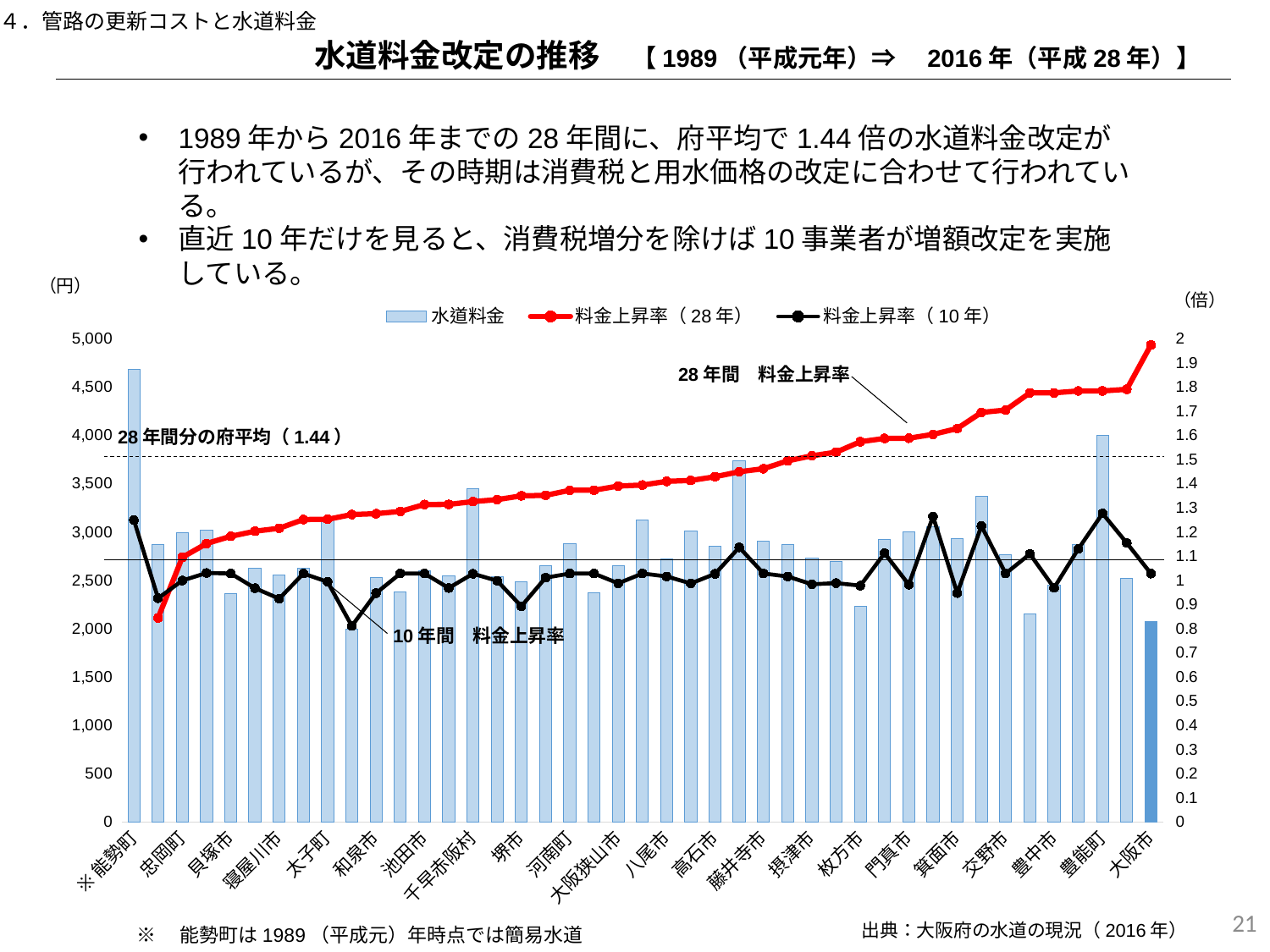

４．管路の更新コストと水道料金
水道料金改定の推移　【1989（平成元年）⇒　2016年（平成28年）】
1989年から2016年までの28年間に、府平均で1.44倍の水道料金改定が行われているが、その時期は消費税と用水価格の改定に合わせて行われている。
直近10年だけを見ると、消費税増分を除けば10事業者が増額改定を実施している。
（円）

### Chart

| Category | 水道料金 | 料金上昇率（28年） | 料金上昇率（10年） |
|---|---|---|---|
| ※能勢町 | 4682.0 | None | 1.2495329 |
| 島本町 | 2872.0 | 0.8447058823529412 | 0.9264516129032258 |
| 忠岡町 | 2991.0 | 1.0956043956043957 | 0.9996657754010695 |
| 田尻町 | 3020.0 | 1.1526717557251909 | 1.030716723549488 |
| 貝塚市 | 2365.0 | 1.1825 | 1.0287081339712918 |
| 岸和田市 | 2624.0 | 1.2036697247706423 | 0.9682656826568266 |
| 寝屋川市 | 2553.0 | 1.2157142857142857 | 0.9243301955104997 |
| 柏原市 | 2629.0 | 1.2519047619047619 | 1.0285602503912363 |
| 太子町 | 3132.0 | 1.2528 | 0.9942857142857143 |
| 茨木市 | 1998.0 | 1.2726114649681528 | 0.8115353371242892 |
| 和泉市 | 2527.0 | 1.2762626262626262 | 0.94750656167979 |
| 富田林市 | 2378.0 | 1.2854054054054054 | 1.028546712802768 |
| 池田市 | 2602.0 | 1.314141414141414 | 1.0284584980237155 |
| 東大阪市 | 2550.0 | 1.3144329896907216 | 0.9688449848024316 |
| 千早赤阪村 | 3448.0 | 1.3261538461538462 | 1.027719821162444 |
| 大東市 | 2535.0 | 1.3342105263157895 | 0.9988179669030733 |
| 堺市 | 2484.0 | 1.35 | 0.892882818116463 |
| 熊取町 | 2650.0 | 1.3520408163265305 | 1.0114503816793894 |
| 河南町 | 2883.0 | 1.3728571428571428 | 1.0285408490902603 |
| 高槻市 | 2376.0 | 1.3734104046242774 | 1.0285714285714285 |
| 大阪狭山市 | 2656.0 | 1.3905759162303666 | 0.9880952380952381 |
| 阪南市 | 3124.0 | 1.394642857142857 | 1.0286466908133025 |
| 八尾市 | 2721.0 | 1.4098445595854923 | 1.0164363093014568 |
| 松原市 | 3011.0 | 1.4136150234741784 | 0.9875368973433912 |
| 高石市 | 2858.0 | 1.429 | 1.0273184759166067 |
| 岬町 | 3740.0 | 1.449612403100775 | 1.1367781155015197 |
| 藤井寺市 | 2910.0 | 1.4623115577889447 | 1.0286320254506893 |
| 四條畷市 | 2870.0 | 1.4947916666666667 | 1.0162889518413598 |
| 摂津市 | 2728.0 | 1.5155555555555555 | 0.9841269841269841 |
| 羽曳野市 | 2694.0 | 1.5306818181818183 | 0.9889867841409692 |
| 枚方市 | 2235.0 | 1.573943661971831 | 0.9785464098073555 |
| 河内長野市 | 2921.0 | 1.5875 | 1.1127619047619048 |
| 門真市 | 3002.0 | 1.5883597883597884 | 0.9826513911620295 |
| 泉大津市 | 3056.0 | 1.6041994750656168 | 1.2649006622516556 |
| 箕面市 | 2931.0 | 1.6283333333333334 | 0.9479301423027167 |
| 泉南市 | 3373.0 | 1.6949748743718593 | 1.2252088630584816 |
| 交野市 | 2762.0 | 1.7049382716049384 | 1.0286778398510241 |
| 吹田市 | 2149.0 | 1.7760330578512398 | 1.1094475993804853 |
| 豊中市 | 2451.0 | 1.7760869565217392 | 0.9691577698695136 |
| 泉佐野市 | 2872.0 | 1.7838509316770186 | 1.1302636757182212 |
| 豊能町 | 3996.0 | 1.7839285714285715 | 1.277085330776606 |
| 守口市 | 2525.0 | 1.7907801418439717 | 1.155077767612077 |
| 大阪市 | 2073.0 | 1.9742857142857142 | 1.0282738095238095 |
（倍）
28年間　料金上昇率
28年間分の府平均（1.44）
10年間　料金上昇率
21
出典：大阪府の水道の現況（2016年）
※　能勢町は1989（平成元）年時点では簡易水道